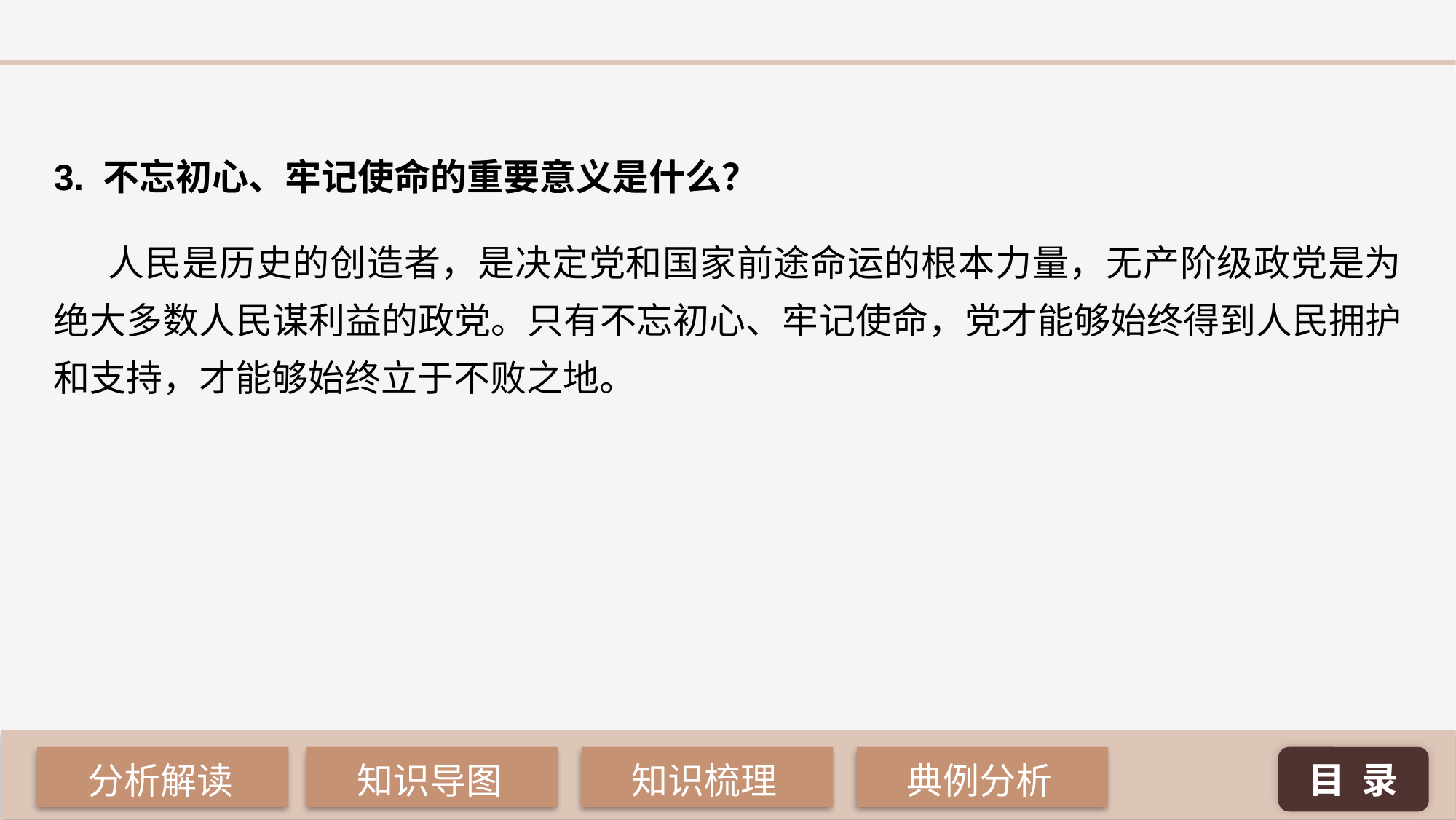

3. 不忘初心、牢记使命的重要意义是什么？
人民是历史的创造者，是决定党和国家前途命运的根本力量，无产阶级政党是为绝大多数人民谋利益的政党。只有不忘初心、牢记使命，党才能够始终得到人民拥护和支持，才能够始终立于不败之地。